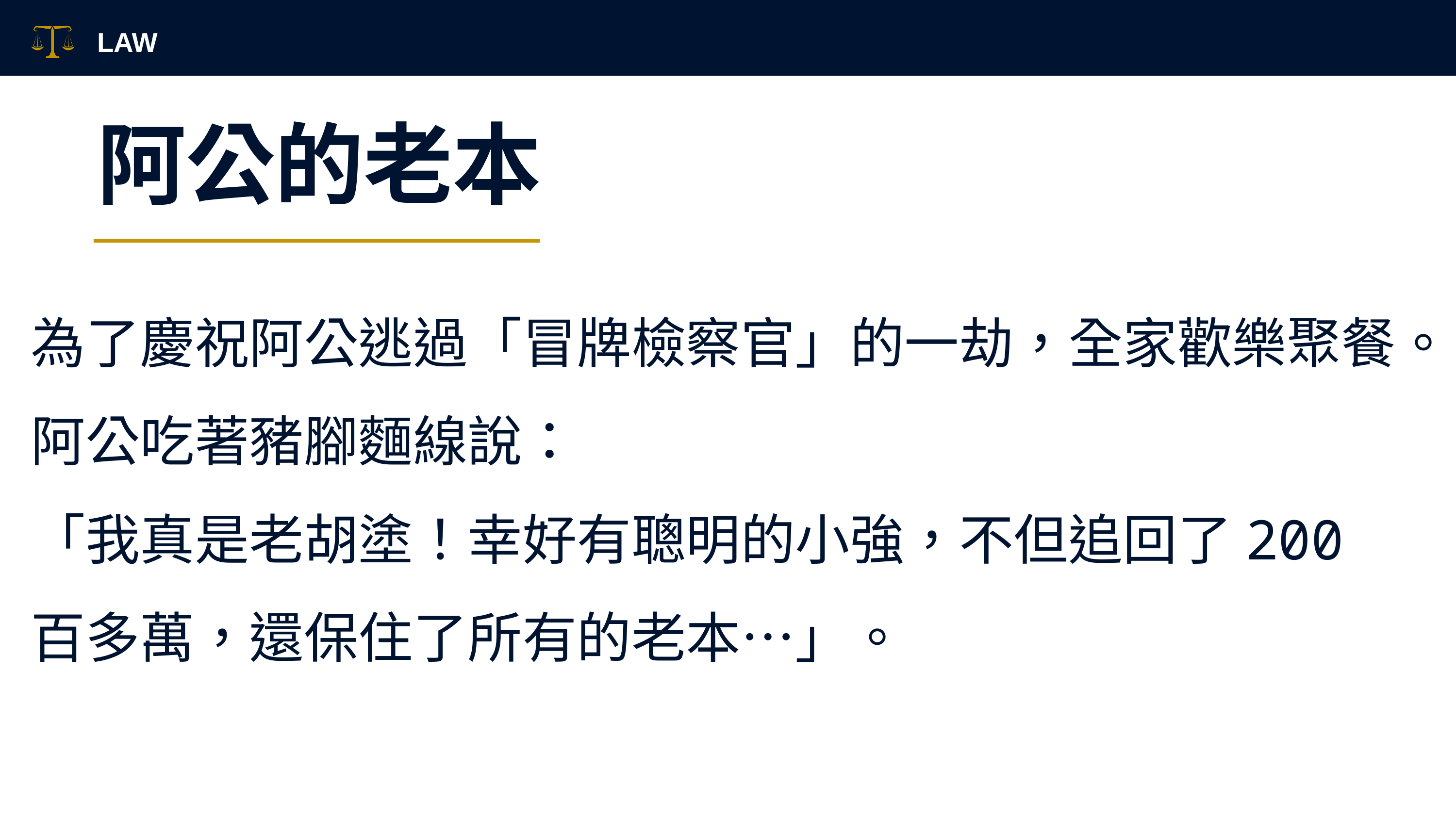

LAW
阿公的老本

為了慶祝阿公逃過「冒牌檢察官」的一劫，全家歡樂聚餐。
阿公吃著豬腳麵線說：
「我真是老胡塗！幸好有聰明的小強，不但追回了200百多萬，還保住了所有的老本…」。